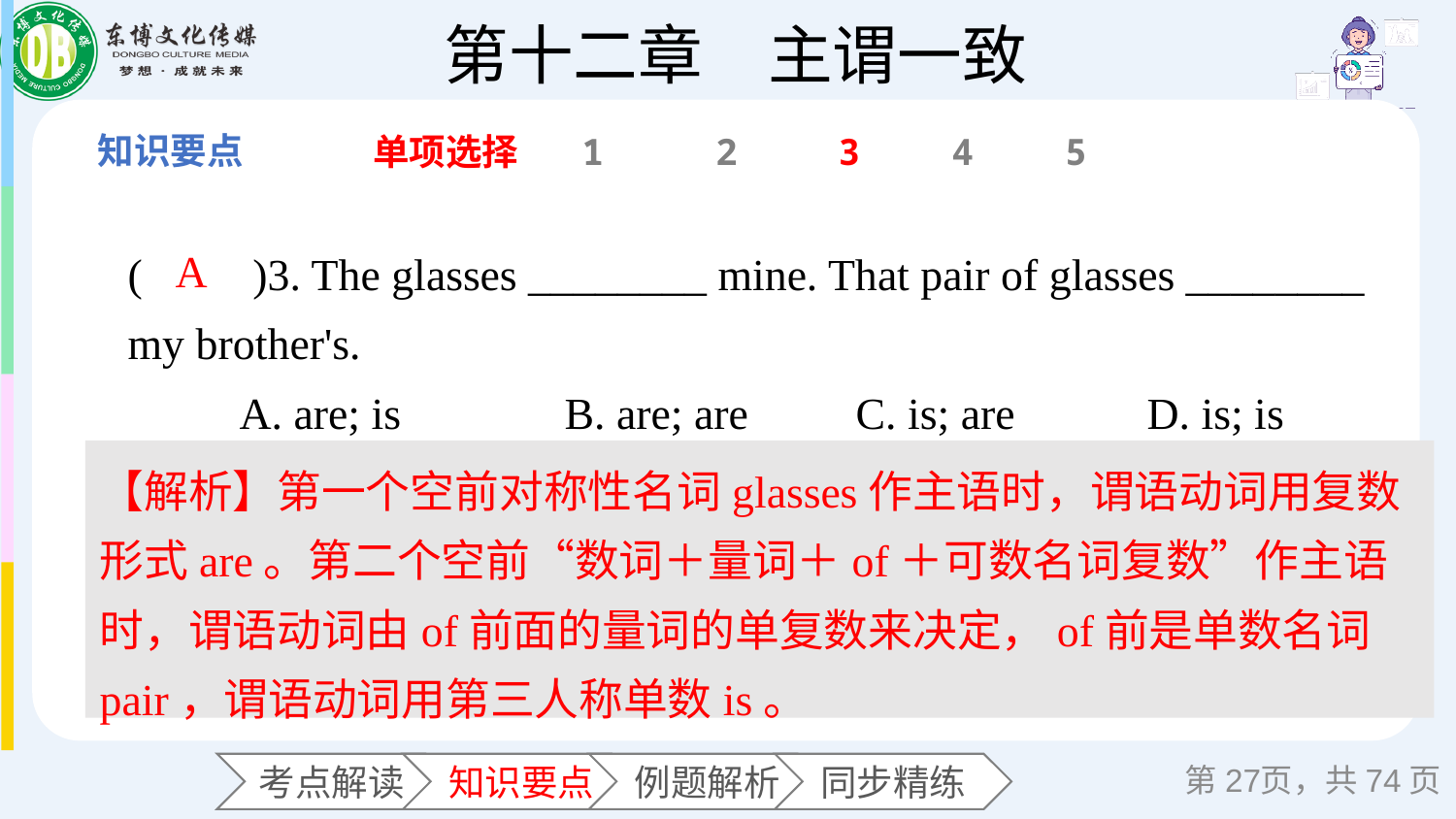

单项选择
1
2
3
4
5
(　　)3. The glasses ________ mine. That pair of glasses ________ my brother's.
          A. are; is  	B. are; are 	C. is; are    	D. is; is

A
【解析】第一个空前对称性名词glasses作主语时，谓语动词用复数形式are。第二个空前“数词＋量词＋of＋可数名词复数”作主语时，谓语动词由of前面的量词的单复数来决定，of前是单数名词pair，谓语动词用第三人称单数is。
第27页，共74页